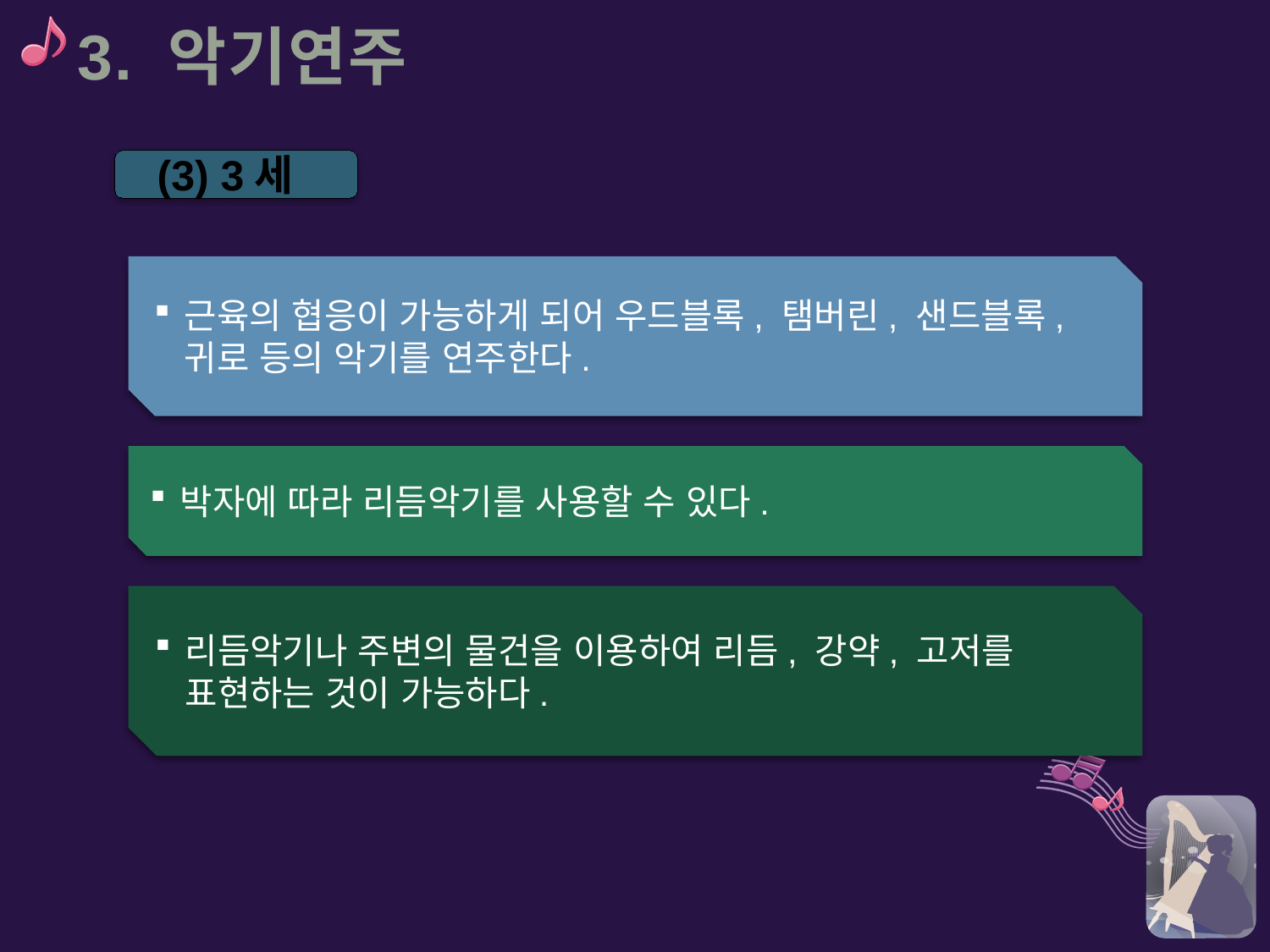

3. 악기연주
(3) 3세
근육의 협응이 가능하게 되어 우드블록, 탬버린, 샌드블록, 귀로 등의 악기를 연주한다.
박자에 따라 리듬악기를 사용할 수 있다.
리듬악기나 주변의 물건을 이용하여 리듬, 강약, 고저를 표현하는 것이 가능하다.